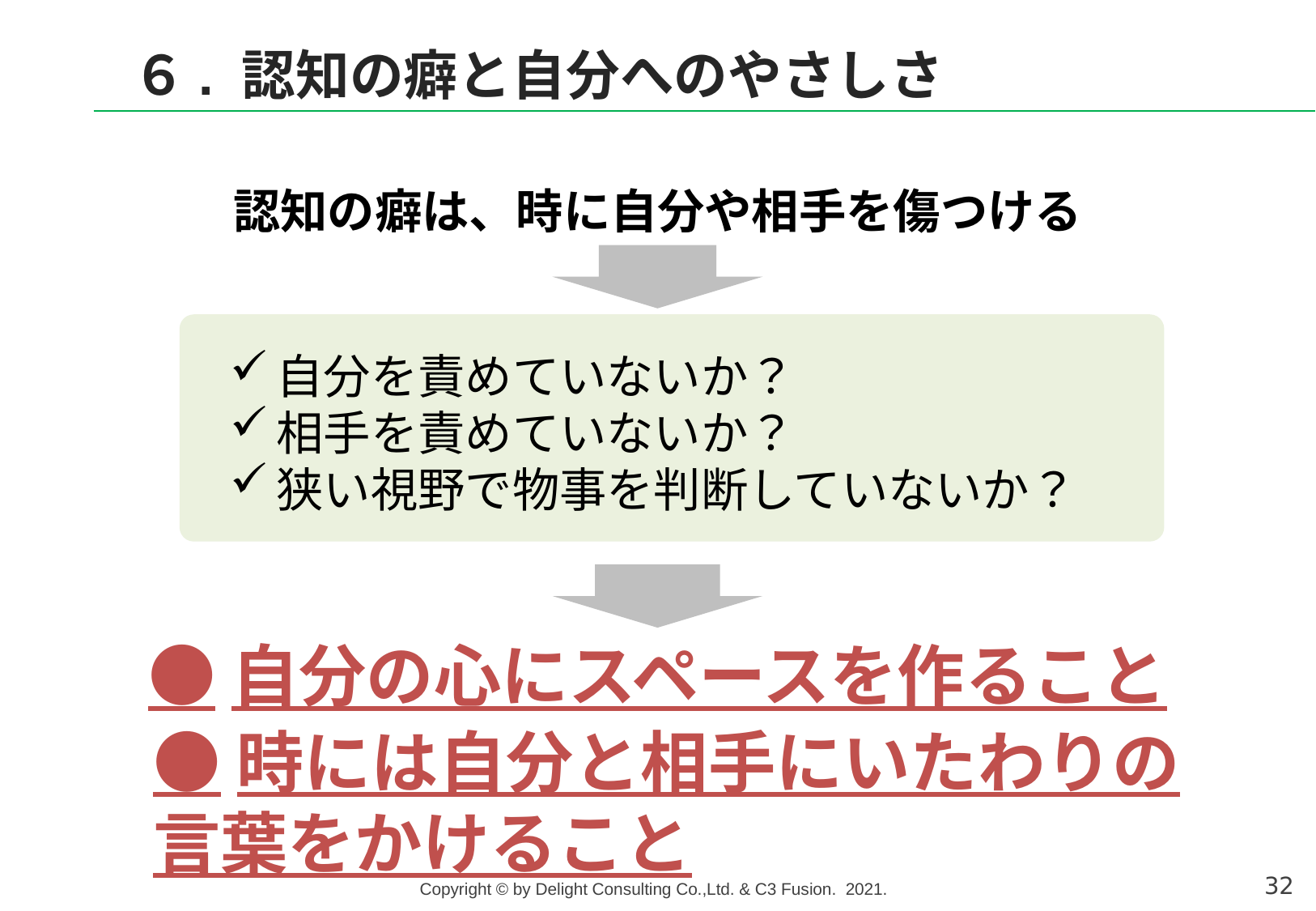

６. 認知の癖と自分へのやさしさ
認知の癖は、時に自分や相手を傷つける

自分を責めていないか？
相手を責めていないか？
狭い視野で物事を判断していないか？

●自分の心にスペースを作ること
●時には自分と相手にいたわりの
言葉をかけること
32